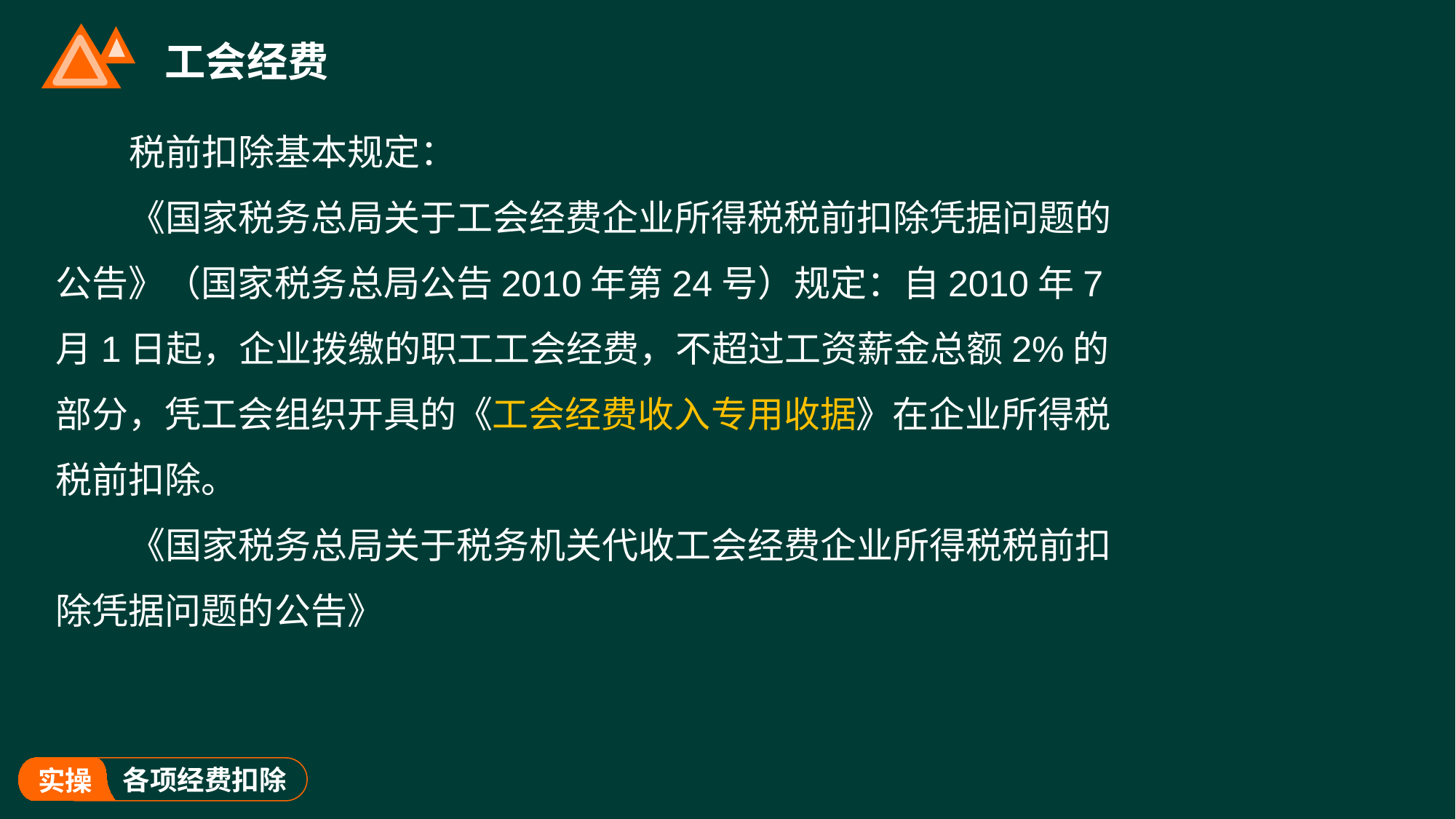

# 工会经费
税前扣除基本规定：
《国家税务总局关于工会经费企业所得税税前扣除凭据问题的公告》（国家税务总局公告2010年第24号）规定：自2010年7月1日起，企业拨缴的职工工会经费，不超过工资薪金总额2%的部分，凭工会组织开具的《工会经费收入专用收据》在企业所得税税前扣除。
《国家税务总局关于税务机关代收工会经费企业所得税税前扣除凭据问题的公告》